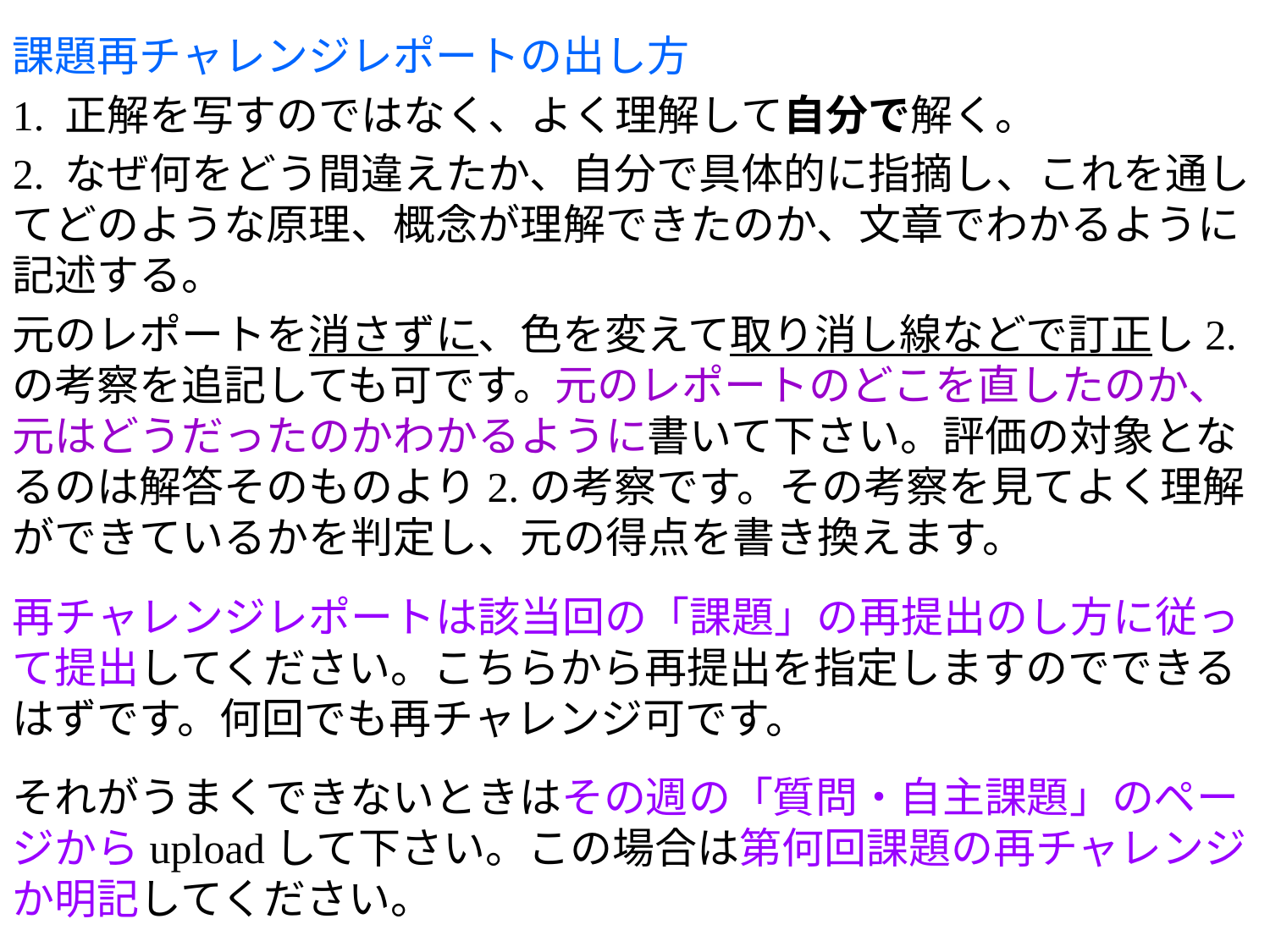

課題再チャレンジレポートの出し方
1. 正解を写すのではなく、よく理解して自分で解く。
2. なぜ何をどう間違えたか、自分で具体的に指摘し、これを通してどのような原理、概念が理解できたのか、文章でわかるように記述する。
元のレポートを消さずに、色を変えて取り消し線などで訂正し2.の考察を追記しても可です。元のレポートのどこを直したのか、元はどうだったのかわかるように書いて下さい。評価の対象となるのは解答そのものより2.の考察です。その考察を見てよく理解ができているかを判定し、元の得点を書き換えます。

再チャレンジレポートは該当回の「課題」の再提出のし方に従って提出してください。こちらから再提出を指定しますのでできるはずです。何回でも再チャレンジ可です。

それがうまくできないときはその週の「質問・自主課題」のページからuploadして下さい。この場合は第何回課題の再チャレンジか明記してください。